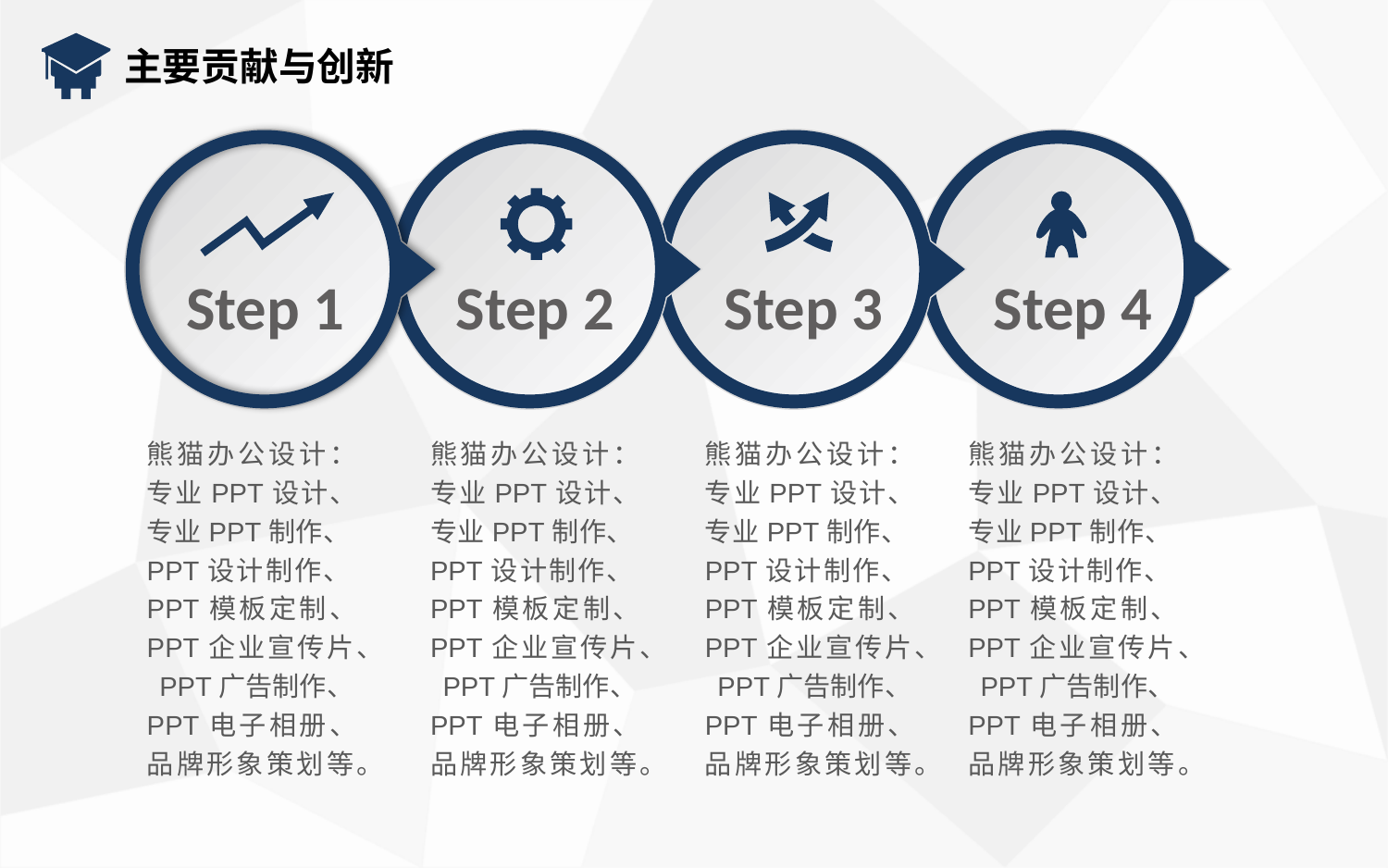

主要贡献与创新

Step 2

Step 4

Step 3

Step 1
熊猫办公设计：专业PPT设计、专业PPT制作、PPT设计制作、PPT模板定制、 PPT企业宣传片、 PPT广告制作、PPT电子相册、品牌形象策划等。
熊猫办公设计：专业PPT设计、专业PPT制作、PPT设计制作、PPT模板定制、 PPT企业宣传片、 PPT广告制作、PPT电子相册、品牌形象策划等。
熊猫办公设计：专业PPT设计、专业PPT制作、PPT设计制作、PPT模板定制、 PPT企业宣传片、 PPT广告制作、PPT电子相册、品牌形象策划等。
熊猫办公设计：专业PPT设计、专业PPT制作、PPT设计制作、PPT模板定制、 PPT企业宣传片、 PPT广告制作、PPT电子相册、品牌形象策划等。